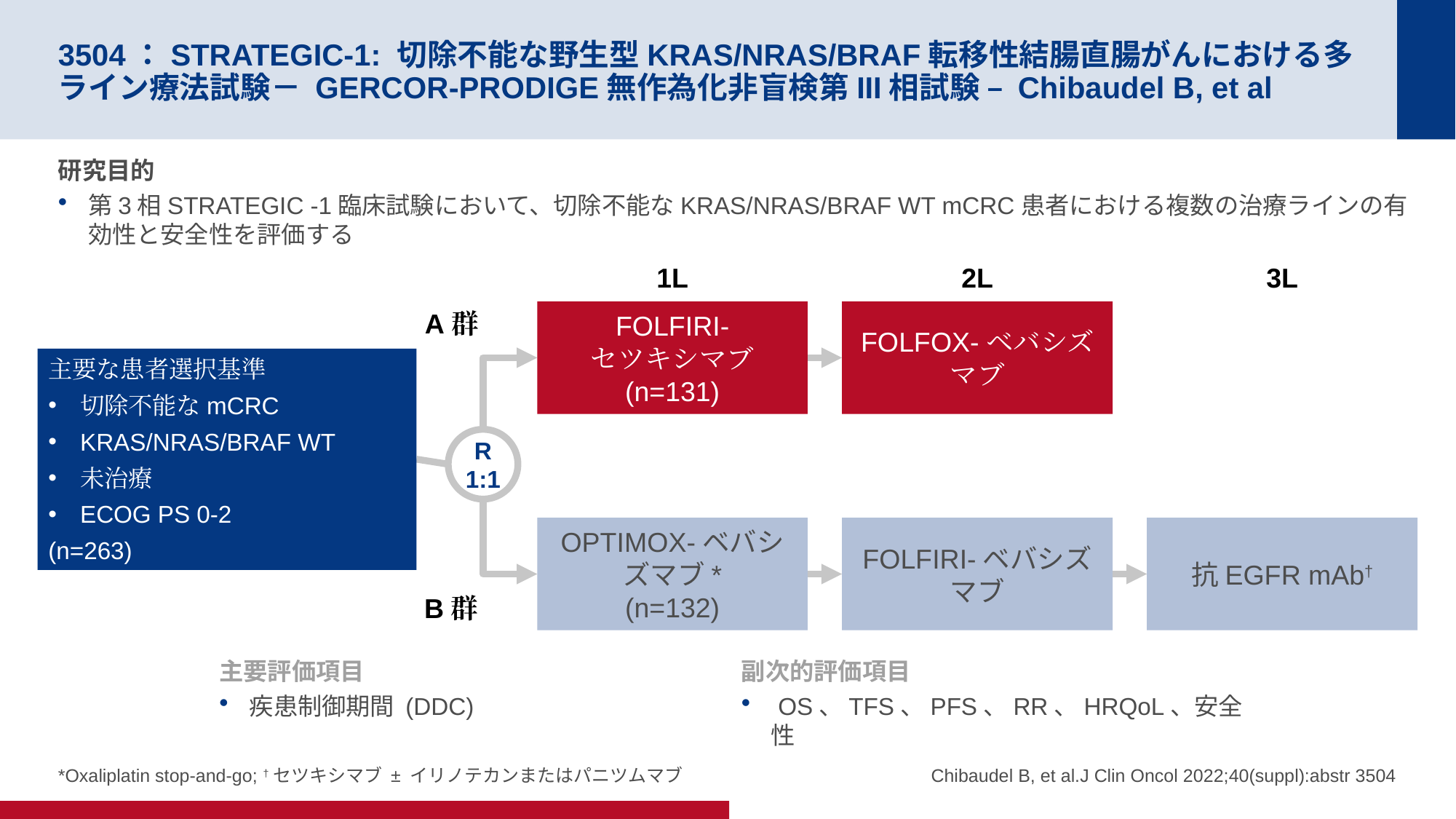

# 3504：STRATEGIC-1: 切除不能な野生型KRAS/NRAS/BRAF転移性結腸直腸がんにおける多ライン療法試験－ GERCOR-PRODIGE無作為化非盲検第III相試験 – Chibaudel B, et al
研究目的
第3相STRATEGIC -1臨床試験において、切除不能なKRAS/NRAS/BRAF WT mCRC患者における複数の治療ラインの有効性と安全性を評価する
1L
2L
3L
A群
FOLFIRI-
セツキシマブ
(n=131)
FOLFOX-ベバシズマブ
主要な患者選択基準
切除不能なmCRC
KRAS/NRAS/BRAF WT
未治療
ECOG PS 0-2
(n=263)
R
1:1
OPTIMOX-ベバシズマブ*
(n=132)
FOLFIRI-ベバシズマブ
抗EGFR mAb†
B群
主要評価項目
疾患制御期間 (DDC)
副次的評価項目
 OS、TFS、PFS、RR、HRQoL、安全性
Chibaudel B, et al.J Clin Oncol 2022;40(suppl):abstr 3504
*Oxaliplatin stop-and-go; †セツキシマブ ± イリノテカンまたはパニツムマブ